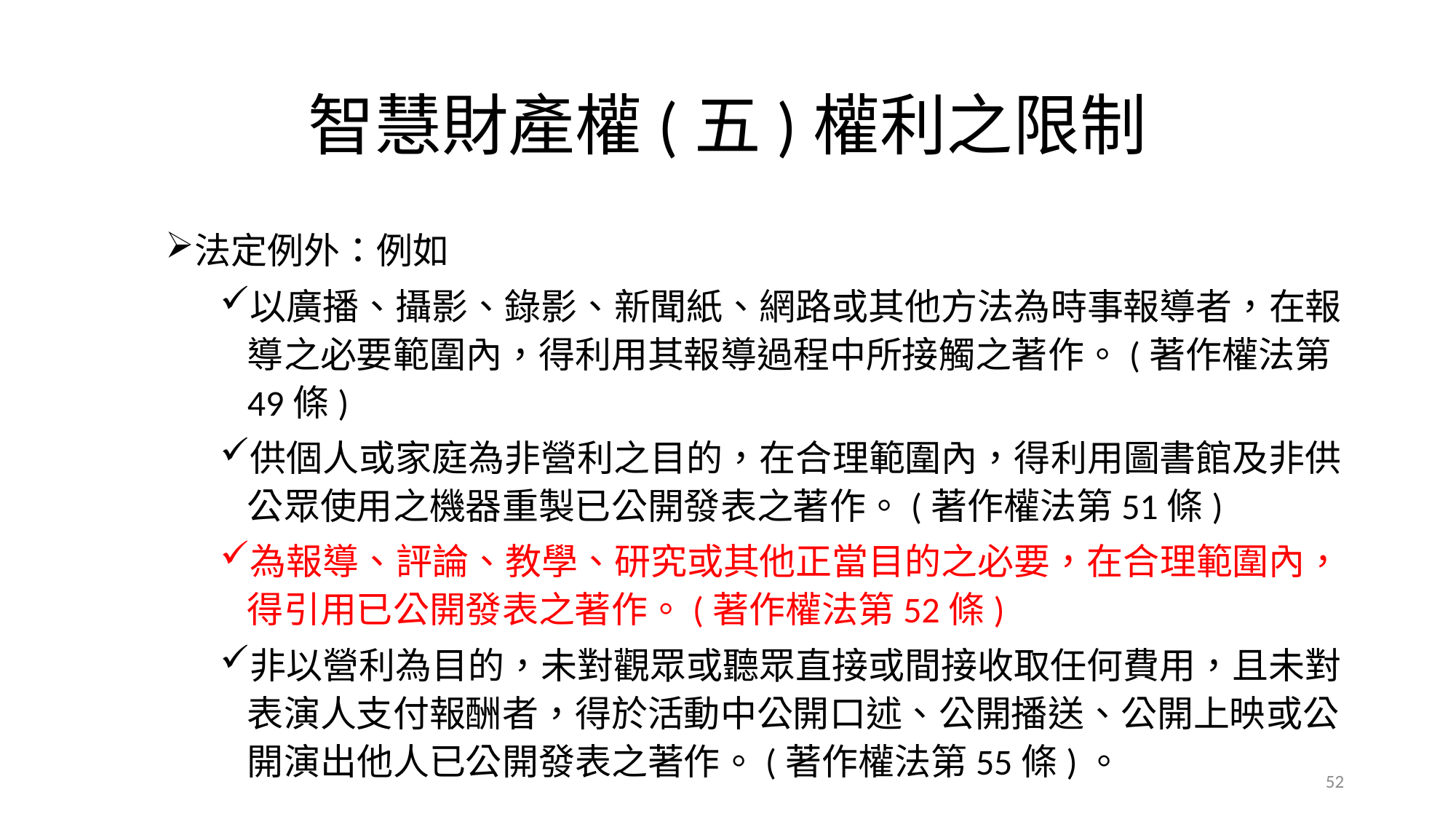

# 智慧財產權(五)權利之限制
法定例外：例如
以廣播、攝影、錄影、新聞紙、網路或其他方法為時事報導者，在報導之必要範圍內，得利用其報導過程中所接觸之著作。(著作權法第49條)
供個人或家庭為非營利之目的，在合理範圍內，得利用圖書館及非供公眾使用之機器重製已公開發表之著作。(著作權法第51條)
為報導、評論、教學、研究或其他正當目的之必要，在合理範圍內，得引用已公開發表之著作。(著作權法第52條)
非以營利為目的，未對觀眾或聽眾直接或間接收取任何費用，且未對表演人支付報酬者，得於活動中公開口述、公開播送、公開上映或公開演出他人已公開發表之著作。(著作權法第55條)。
52